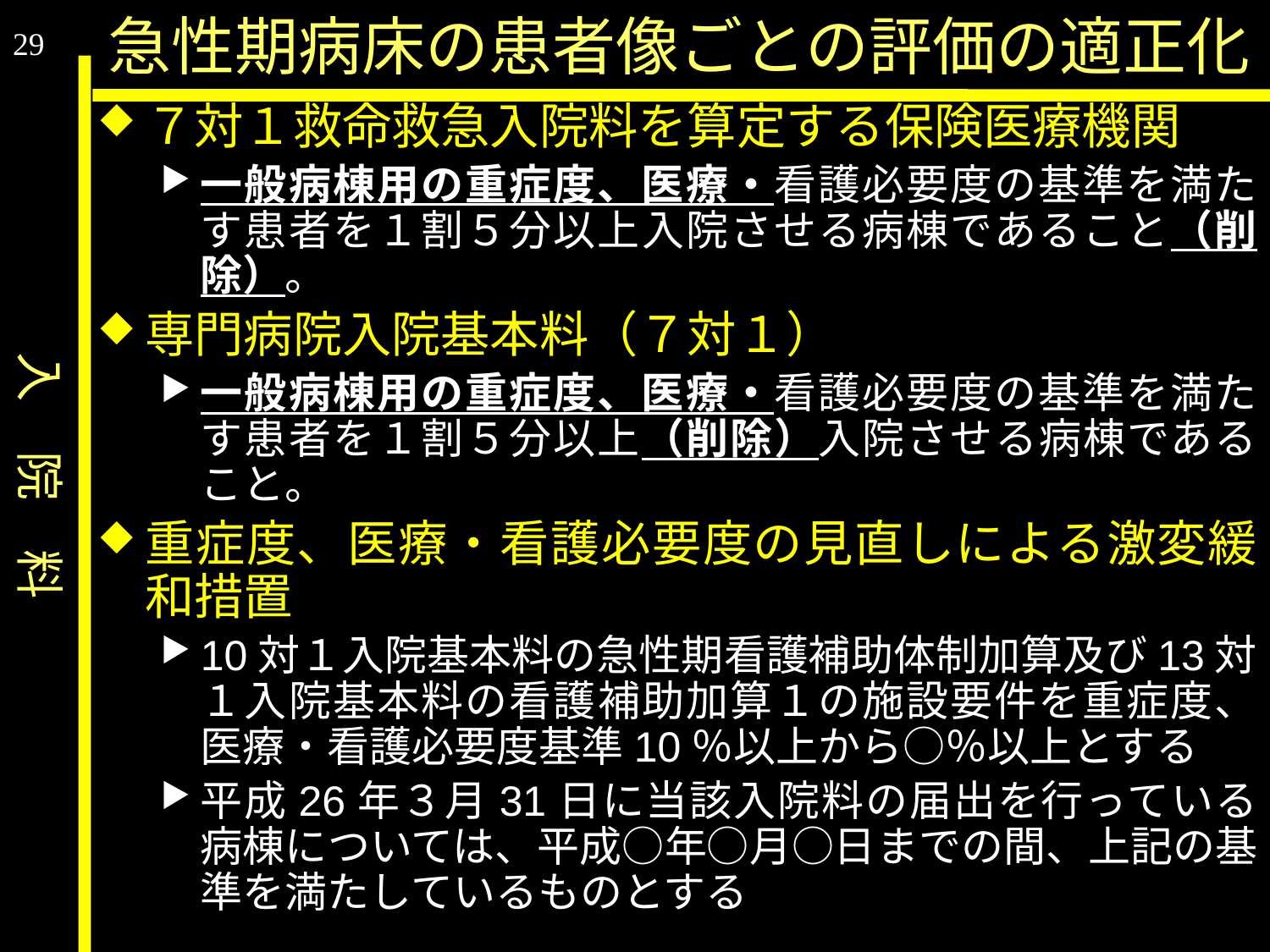

入　院　料
急性期病床の患者像ごとの評価の適正化
29

７対１救命救急入院料を算定する保険医療機関
一般病棟用の重症度、医療・看護必要度の基準を満たす患者を１割５分以上入院させる病棟であること（削除）。
専門病院入院基本料（７対１）
一般病棟用の重症度、医療・看護必要度の基準を満たす患者を１割５分以上（削除）入院させる病棟であること。
重症度、医療・看護必要度の見直しによる激変緩和措置
10対１入院基本料の急性期看護補助体制加算及び13対１入院基本料の看護補助加算１の施設要件を重症度、医療・看護必要度基準10％以上から○％以上とする
平成26年３月31日に当該入院料の届出を行っている病棟については、平成○年○月○日までの間、上記の基準を満たしているものとする